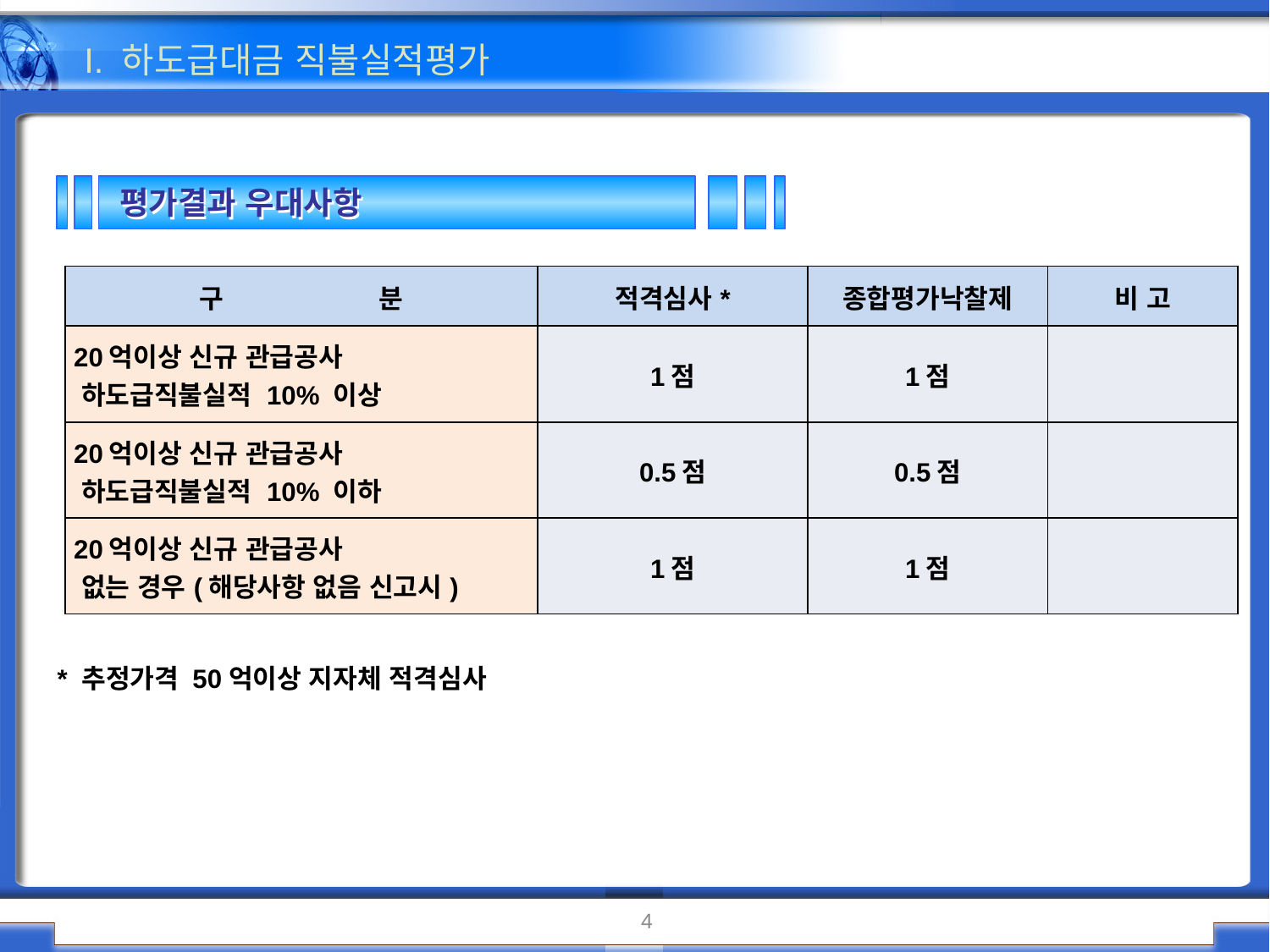

I. 하도급대금 직불실적평가

평가결과 우대사항
| 구 분 | 적격심사\* | 종합평가낙찰제 | 비 고 |
| --- | --- | --- | --- |
| 20억이상 신규 관급공사 하도급직불실적 10% 이상 | 1점 | 1점 |  |
| 20억이상 신규 관급공사 하도급직불실적 10% 이하 | 0.5점 | 0.5점 |  |
| 20억이상 신규 관급공사 없는 경우(해당사항 없음 신고시) | 1점 | 1점 |  |
* 추정가격 50억이상 지자체 적격심사
4